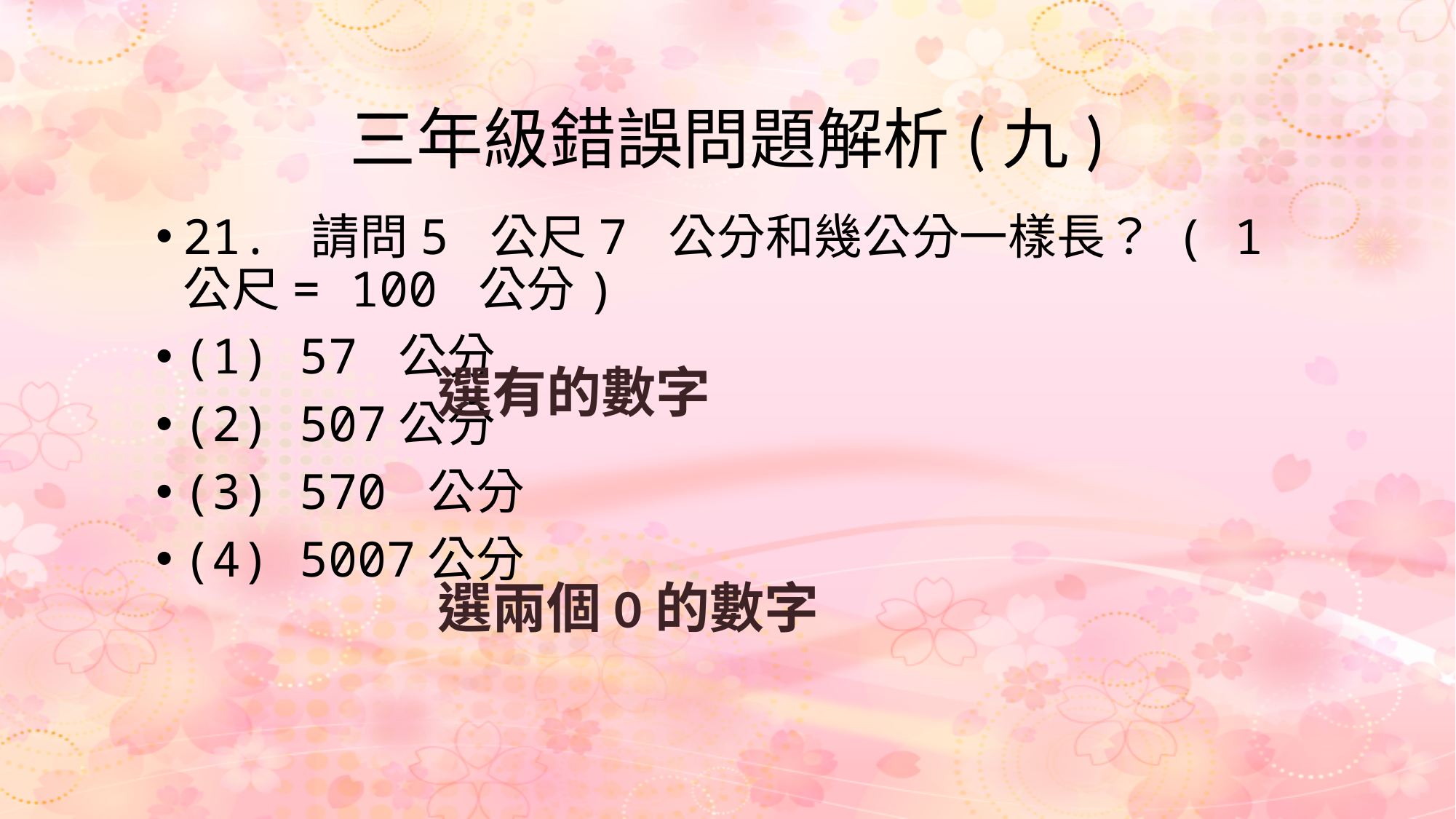

# 三年級錯誤問題解析(九)
21. 請問5 公尺7 公分和幾公分一樣長？ ( 1 公尺= 100 公分)
(1) 57 公分
(2) 507公分
(3) 570 公分
(4) 5007公分
選有的數字
選兩個0的數字